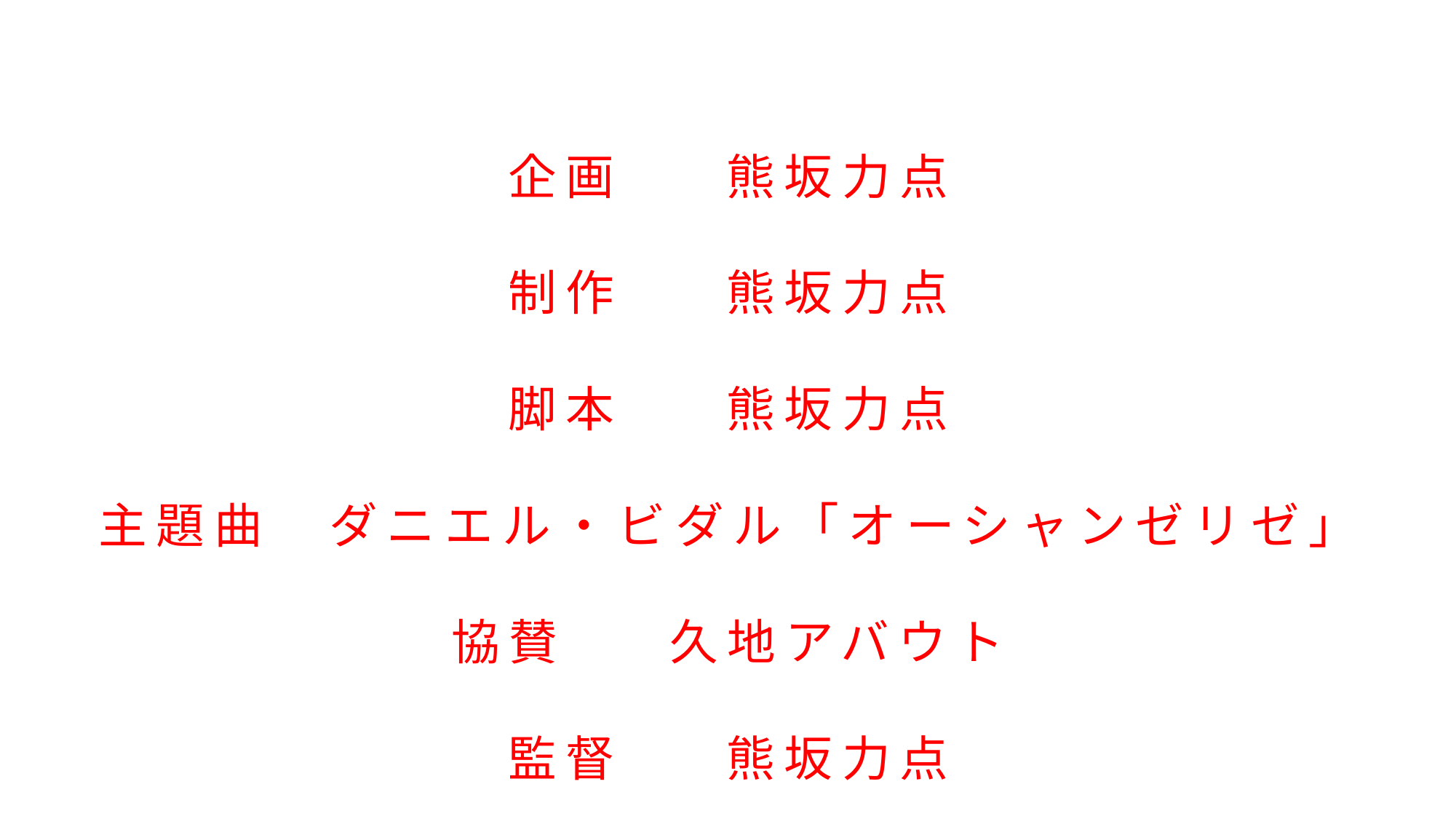

企画	熊坂力点
制作	熊坂力点
脚本	熊坂力点
主題曲　ダニエル・ビダル「オーシャンゼリゼ」
協賛	久地アバウト
監督	熊坂力点